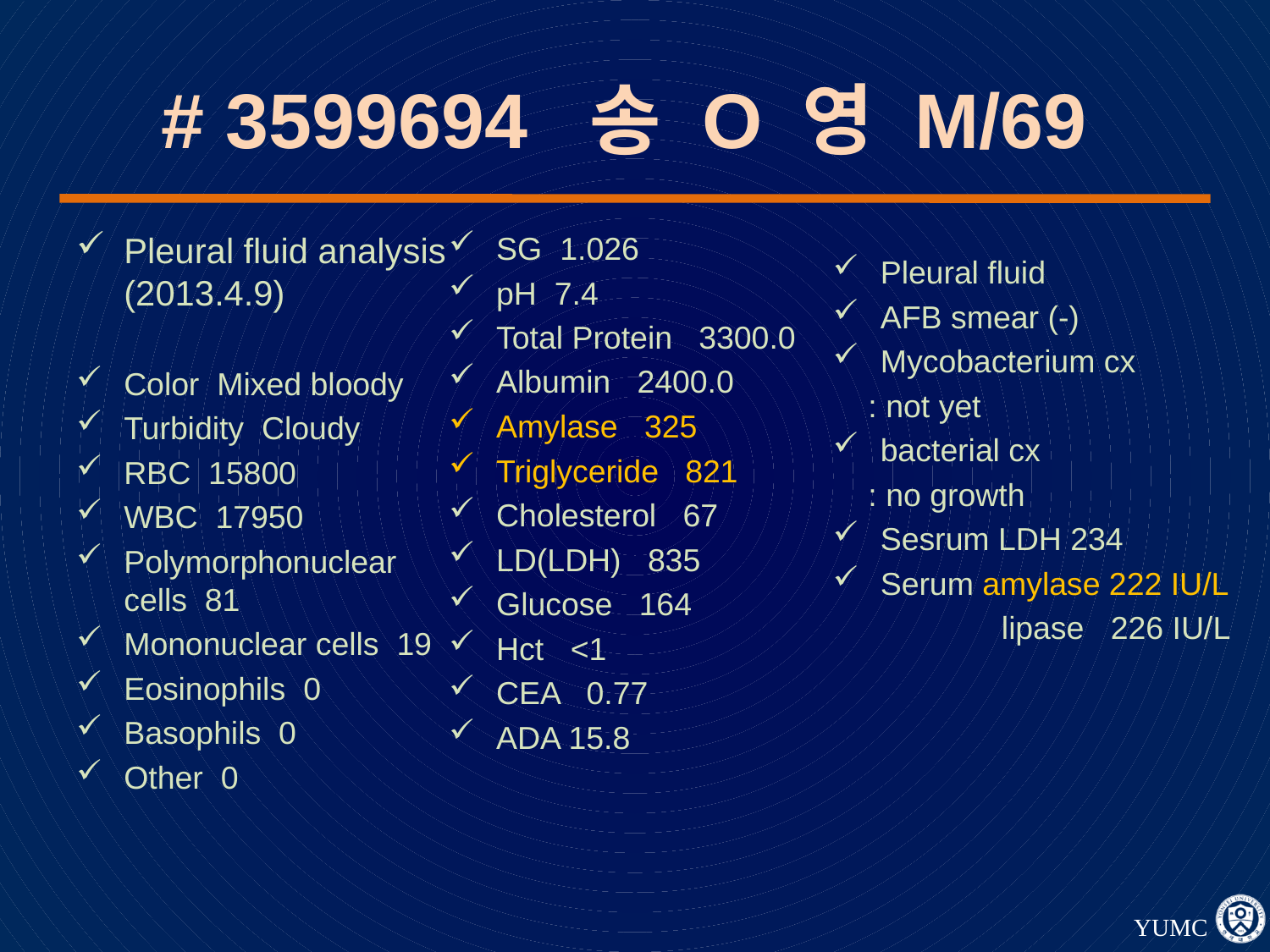

# # 3599694  송 O 영 M/69
Pleural fluid analysis (2013.4.9)

Color  Mixed bloody
Turbidity  Cloudy
RBC  15800
WBC  17950
Polymorphonuclear cells  81
Mononuclear cells  19
Eosinophils  0
Basophils  0
Other  0

SG  1.026
pH  7.4
Total Protein   3300.0
Albumin   2400.0
Amylase   325
Triglyceride   821
Cholesterol   67
LD(LDH)   835
Glucose   164
Hct   <1
CEA   0.77
ADA 15.8

Pleural fluid
AFB smear (-)
Mycobacterium cx
    : not yet
bacterial cx
    : no growth
Sesrum LDH 234
Serum amylase 222 IU/L
                   lipase   226 IU/L